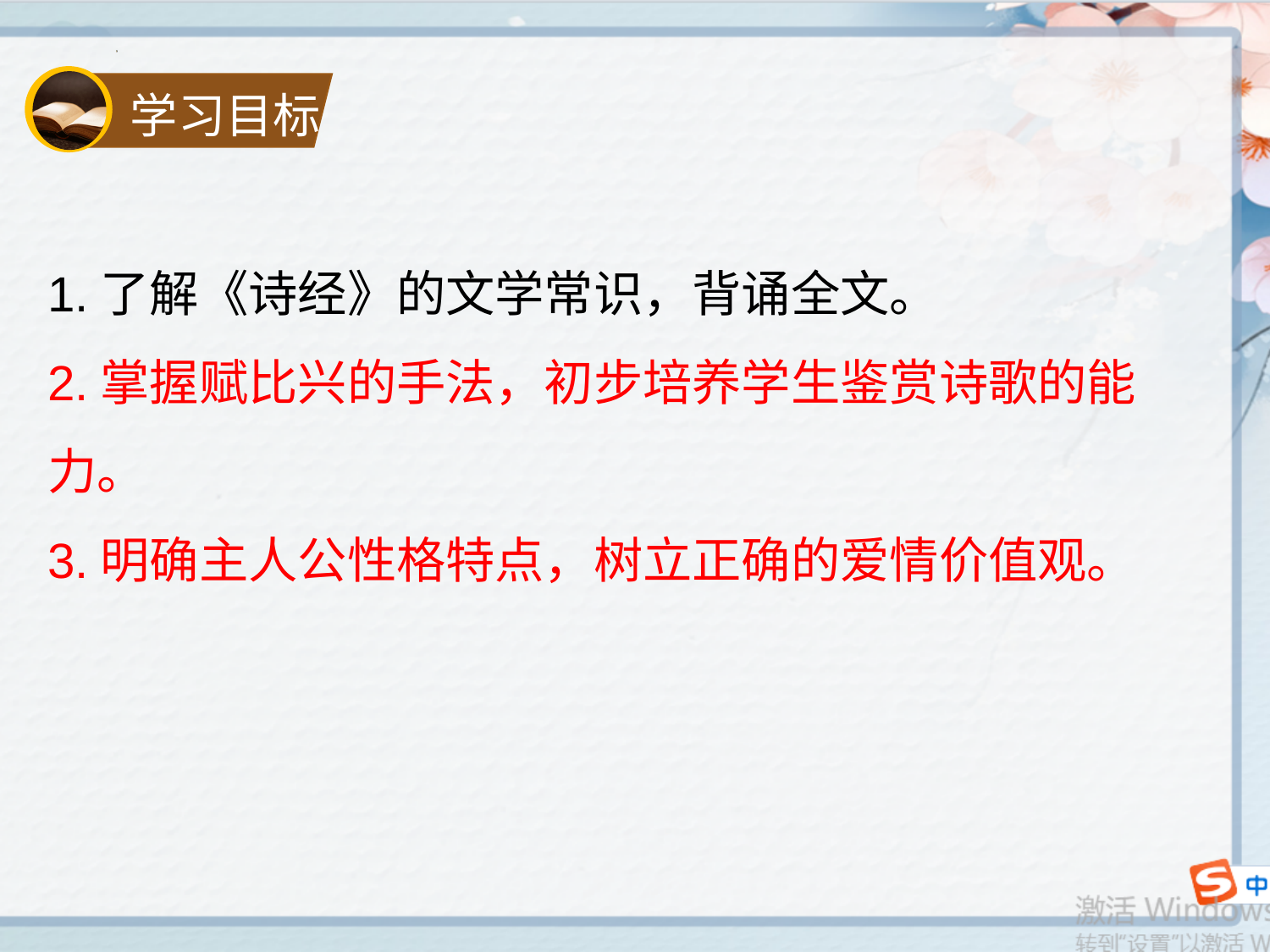

学习目标

1.了解《诗经》的文学常识，背诵全文。
2.掌握赋比兴的手法，初步培养学生鉴赏诗歌的能力。
3.明确主人公性格特点，树立正确的爱情价值观。